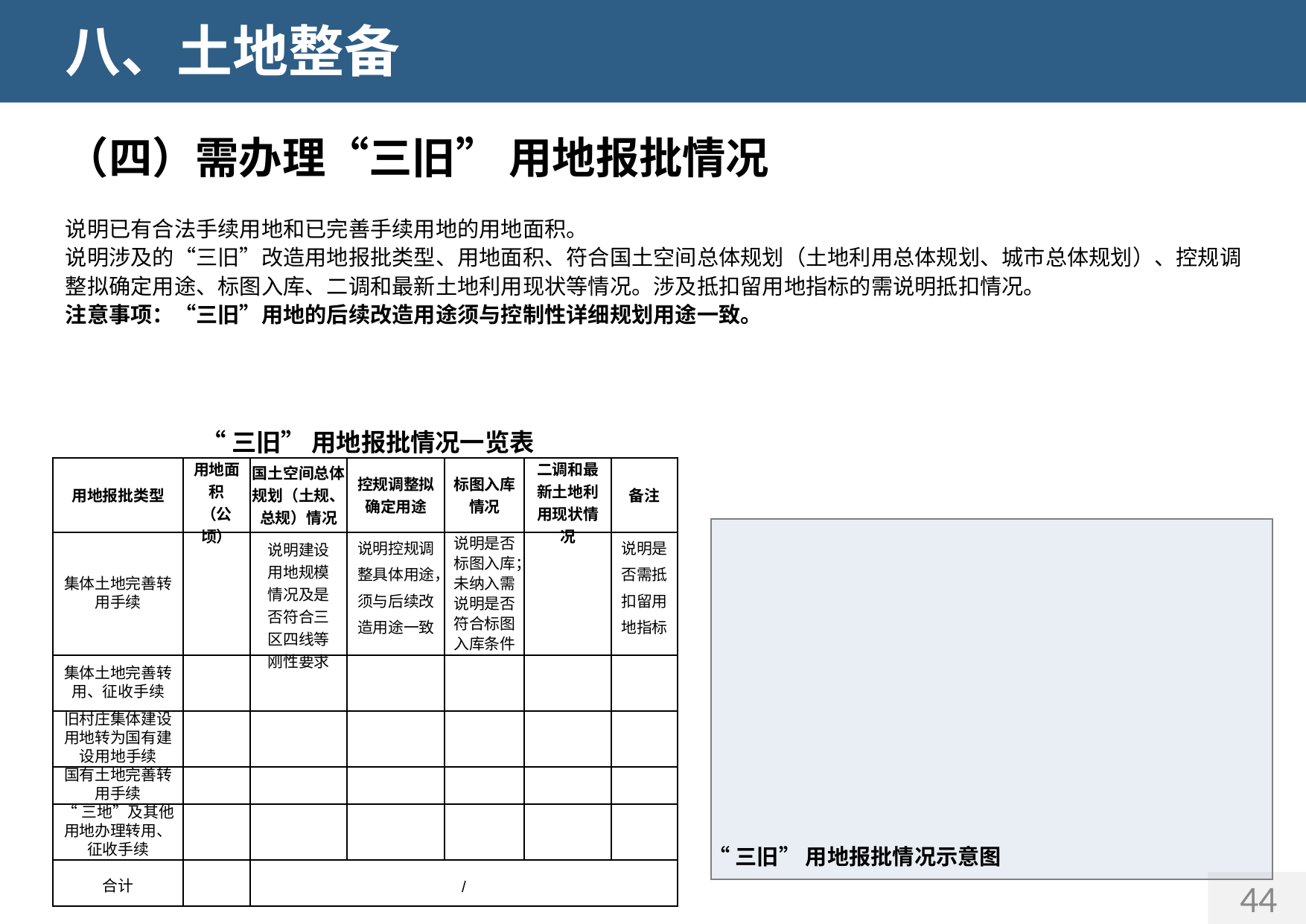

八、土地整备
（四）需办理“三旧” 用地报批情况
说明已有合法手续用地和已完善手续用地的用地面积。
说明涉及的“三旧”改造用地报批类型、用地面积、符合国土空间总体规划（土地利用总体规划、城市总体规划）、控规调整拟确定用途、标图入库、二调和最新土地利用现状等情况。涉及抵扣留用地指标的需说明抵扣情况。
注意事项：“三旧”用地的后续改造用途须与控制性详细规划用途一致。
“三旧” 用地报批情况一览表
| 用地报批类型 | 用地面积 （公顷） | 国土空间总体规划（土规、总规）情况 | 控规调整拟确定用途 | 标图入库情况 | 二调和最新土地利用现状情况 | 备注 |
| --- | --- | --- | --- | --- | --- | --- |
| 集体土地完善转用手续 |  | 说明建设用地规模情况及是否符合三区四线等刚性要求 | 说明控规调整具体用途，须与后续改造用途一致 | 说明是否标图入库；未纳入需说明是否符合标图入库条件 |  | 说明是否需抵扣留用地指标 |
| 集体土地完善转用、征收手续 |  |  |  |  |  |  |
| 旧村庄集体建设用地转为国有建设用地手续 |  |  |  |  |  |  |
| 国有土地完善转用手续 |  |  |  |  |  |  |
| “三地”及其他用地办理转用、征收手续 |  |  |  |  |  |  |
| 合计 |  | / |  |  |  |  |

“三旧” 用地报批情况示意图
44